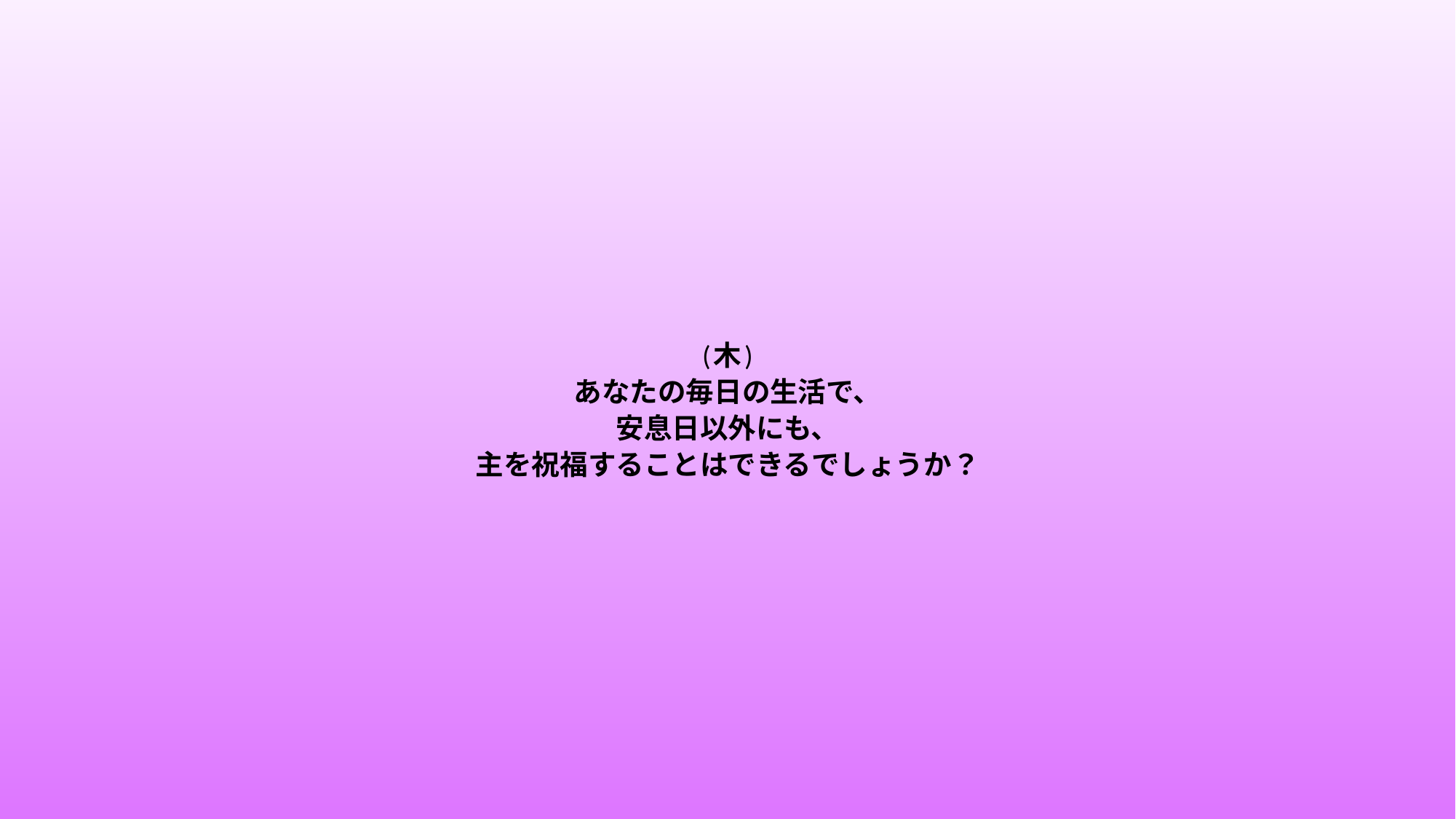

# (木) あなたの毎日の生活で、 安息日以外にも、 主を祝福することはできるでしょうか？